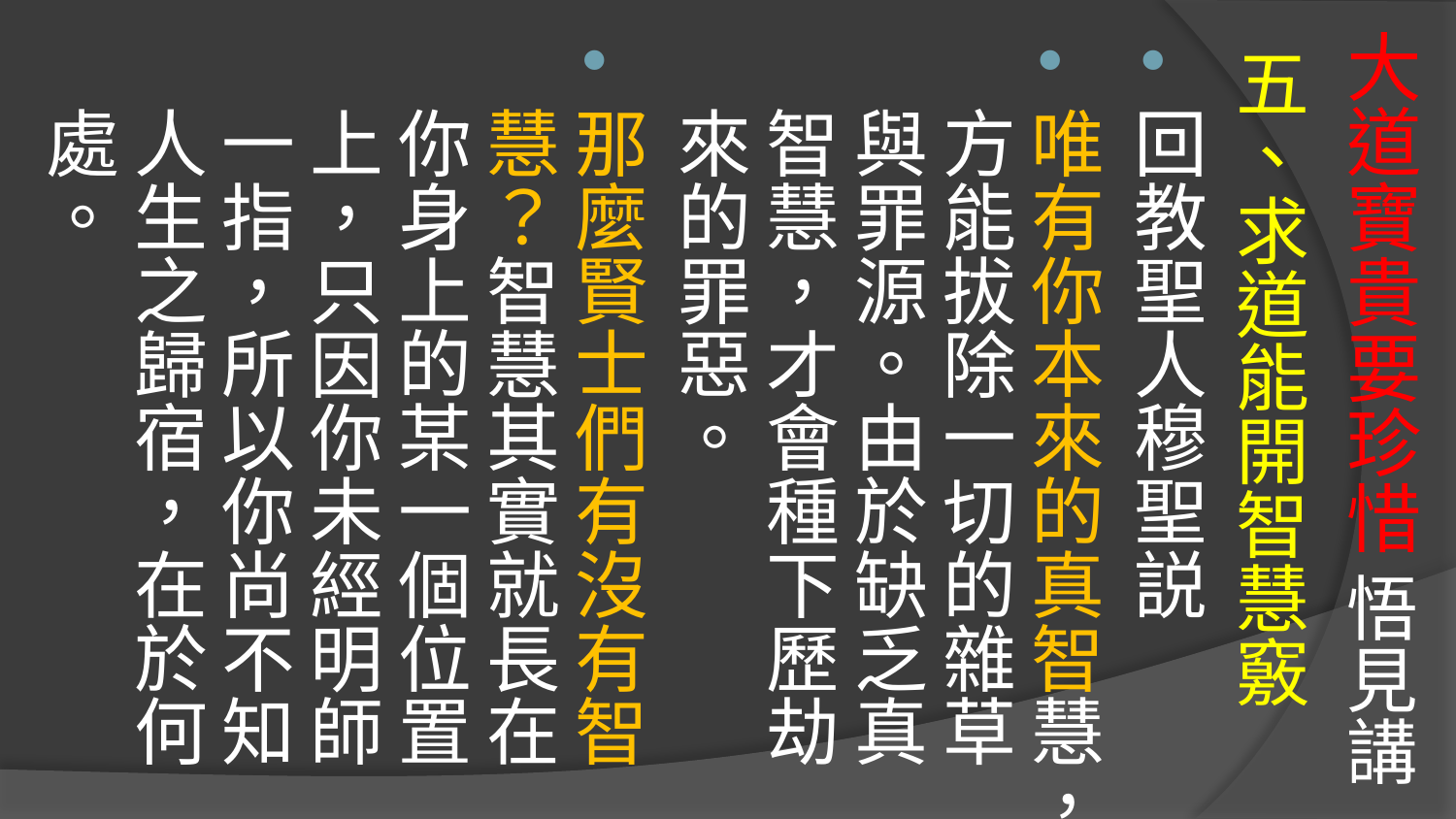

# 大道寶貴要珍惜 悟見講
五、求道能開智慧竅
回教聖人穆聖説
唯有你本來的真智慧，方能拔除一切的雜草與罪源。由於缺乏真智慧，才會種下歷劫來的罪惡。
那麼賢士們有沒有智慧？智慧其實就長在你身上的某一個位置上，只因你未經明師一指，所以你尚不知人生之歸宿，在於何處。